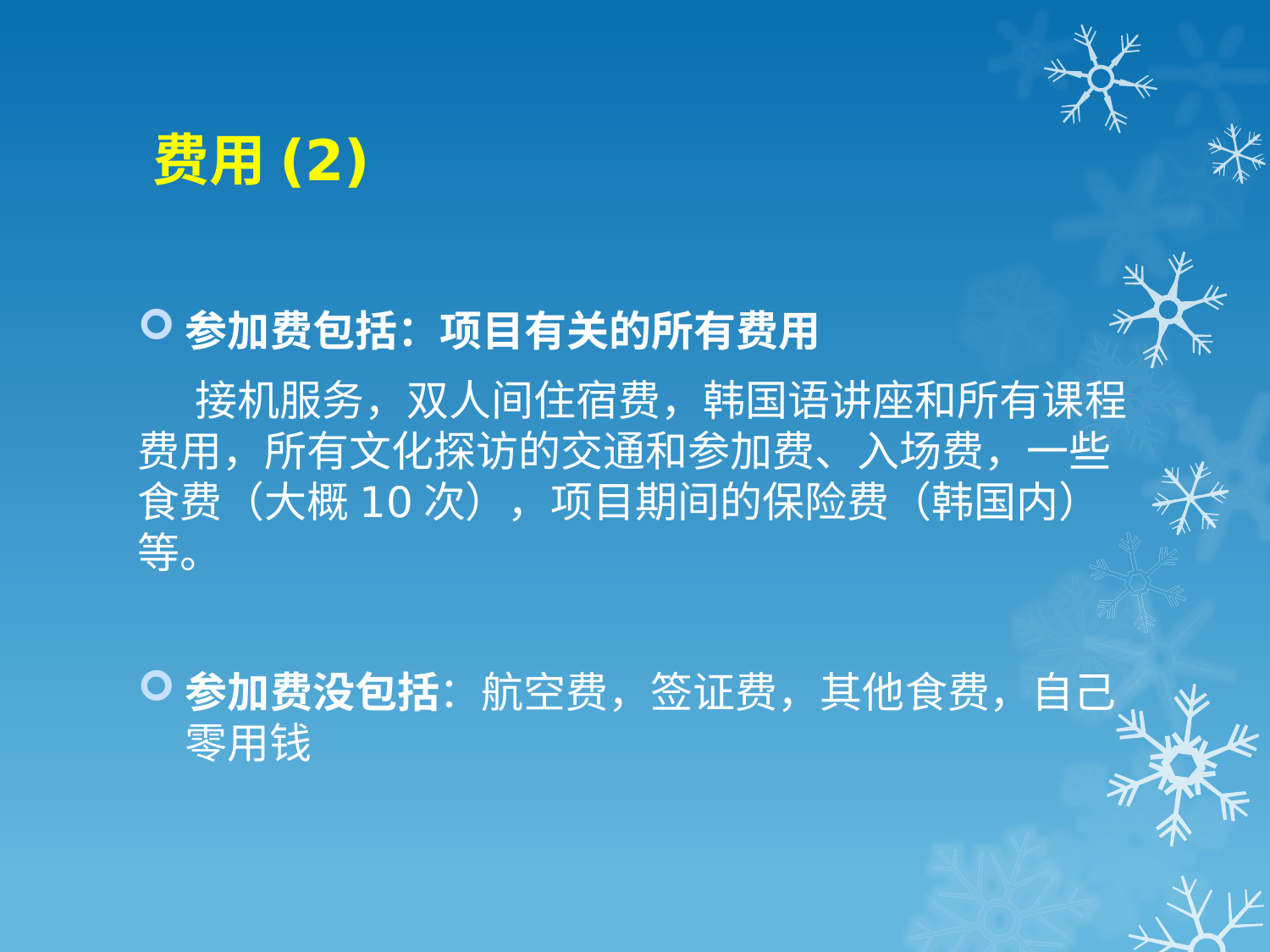

# 费用(2)
参加费包括：项目有关的所有费用
     接机服务，双人间住宿费，韩国语讲座和所有课程费用，所有文化探访的交通和参加费、入场费，一些食费（大概10次），项目期间的保险费（韩国内） 等。

参加费没包括：航空费，签证费，其他食费，自己零用钱